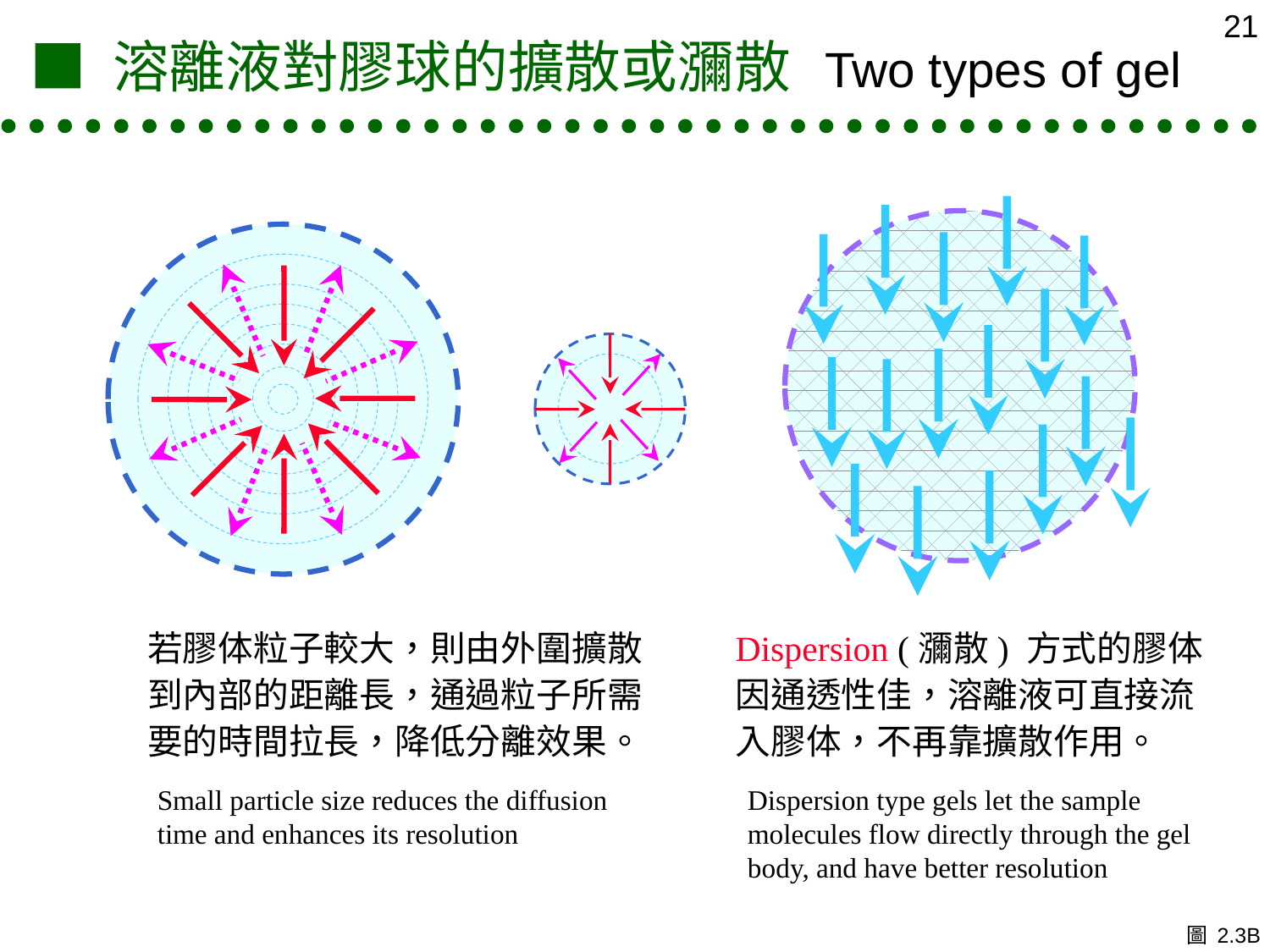

21
■ 溶離液對膠球的擴散或瀰散  Two types of gel

若膠体粒子較大，則由外圍擴散
到內部的距離長，通過粒子所需
要的時間拉長，降低分離效果。
Dispersion (瀰散) 方式的膠体
因通透性佳，溶離液可直接流
入膠体，不再靠擴散作用。
Small particle size reduces the diffusion time and enhances its resolution
Dispersion type gels let the sample molecules flow directly through the gel body, and have better resolution
圖 2.3B